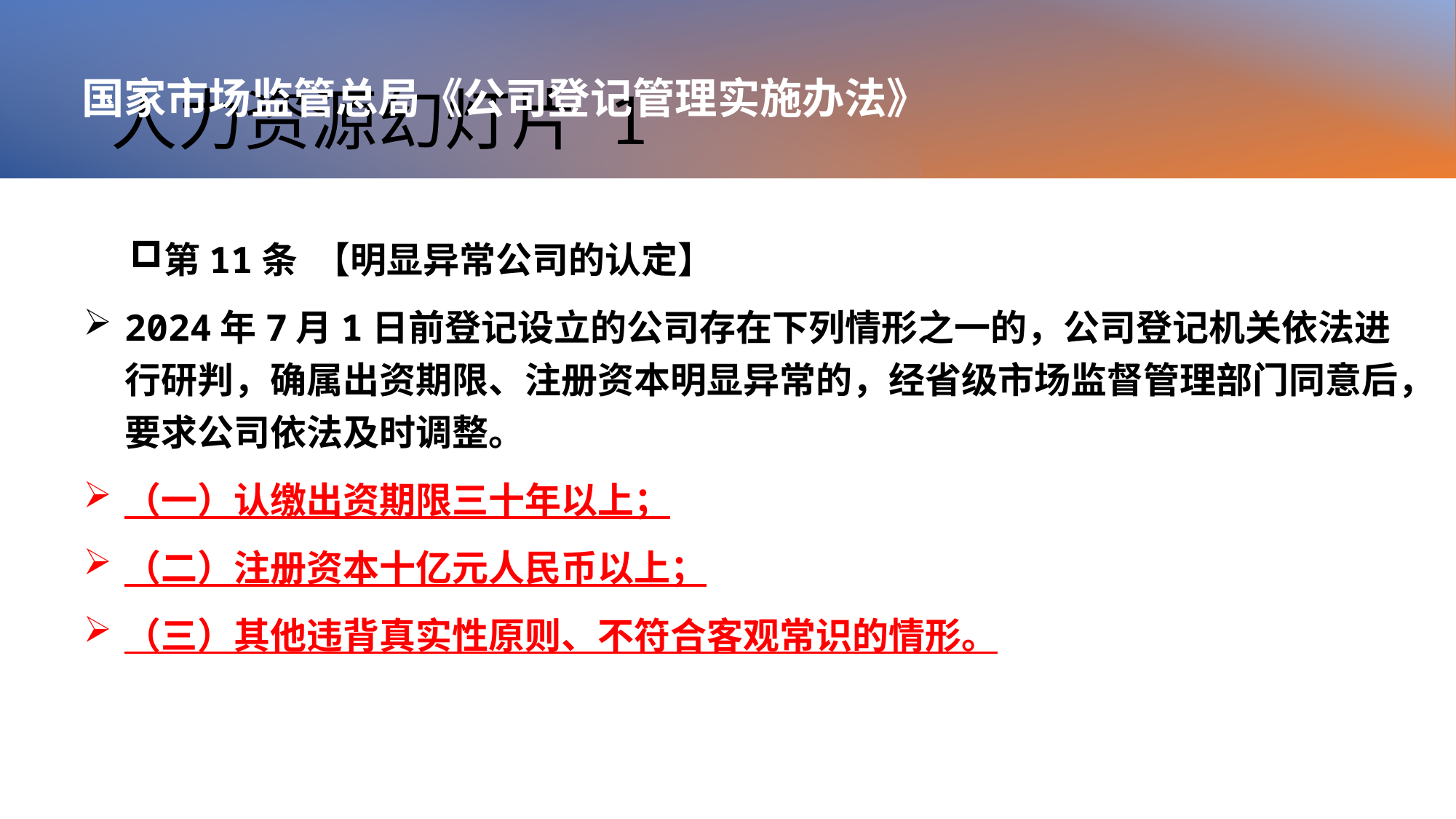

# 人力资源幻灯片 1
国家市场监管总局《公司登记管理实施办法》
第11条  【明显异常公司的认定】
2024年7月1日前登记设立的公司存在下列情形之一的，公司登记机关依法进行研判，确属出资期限、注册资本明显异常的，经省级市场监督管理部门同意后，要求公司依法及时调整。
（一）认缴出资期限三十年以上；
（二）注册资本十亿元人民币以上；
（三）其他违背真实性原则、不符合客观常识的情形。